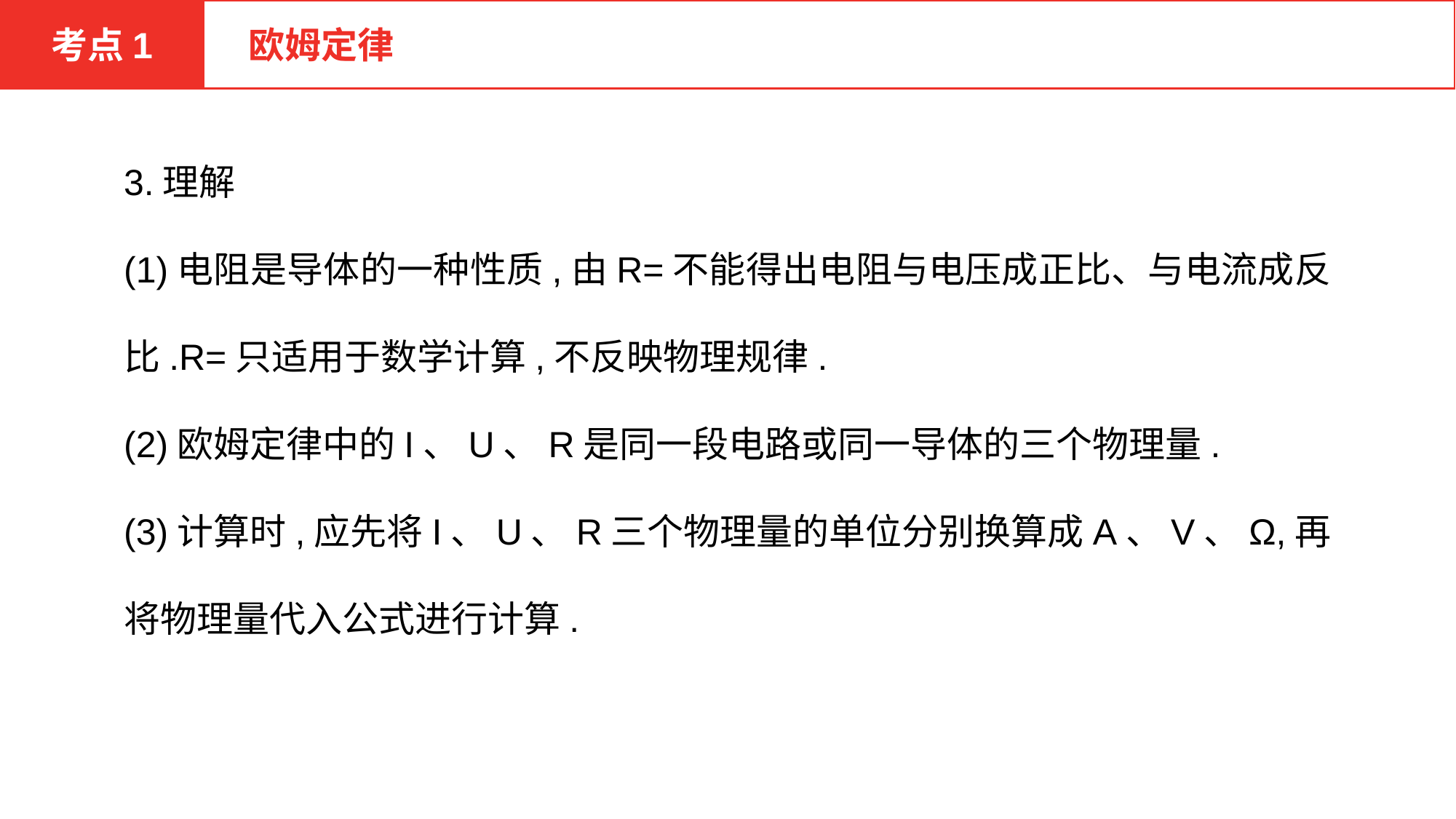

考点1
  欧姆定律
3.理解
(1)电阻是导体的一种性质,由R=不能得出电阻与电压成正比、与电流成反比.R=只适用于数学计算,不反映物理规律.
(2)欧姆定律中的I、U、R是同一段电路或同一导体的三个物理量.
(3)计算时,应先将I、U、R三个物理量的单位分别换算成A、V、Ω,再将物理量代入公式进行计算.